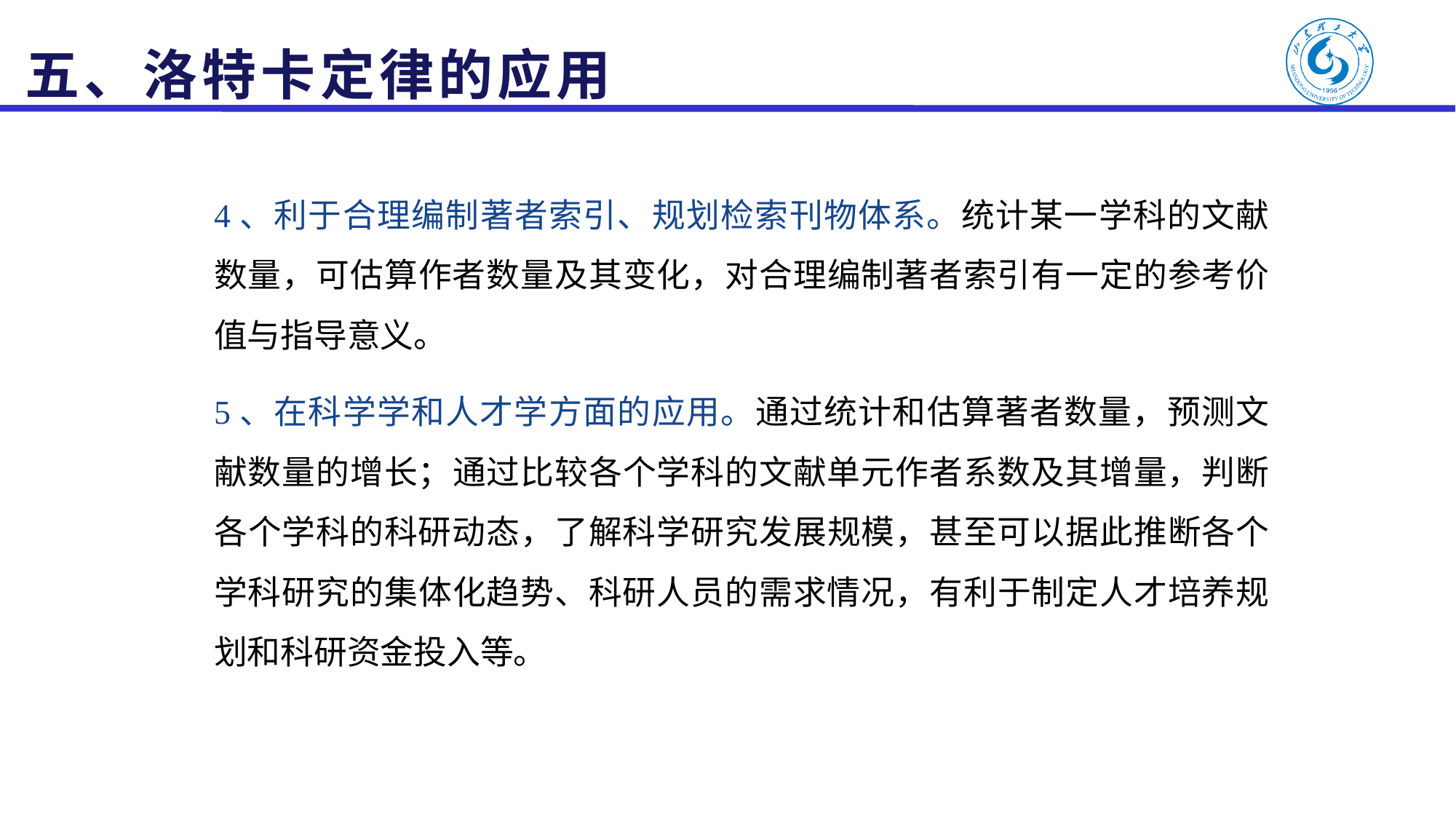

# 五、洛特卡定律的应用
4、利于合理编制著者索引、规划检索刊物体系。统计某一学科的文献数量，可估算作者数量及其变化，对合理编制著者索引有一定的参考价值与指导意义。
5、在科学学和人才学方面的应用。通过统计和估算著者数量，预测文献数量的增长；通过比较各个学科的文献单元作者系数及其增量，判断各个学科的科研动态，了解科学研究发展规模，甚至可以据此推断各个学科研究的集体化趋势、科研人员的需求情况，有利于制定人才培养规划和科研资金投入等。